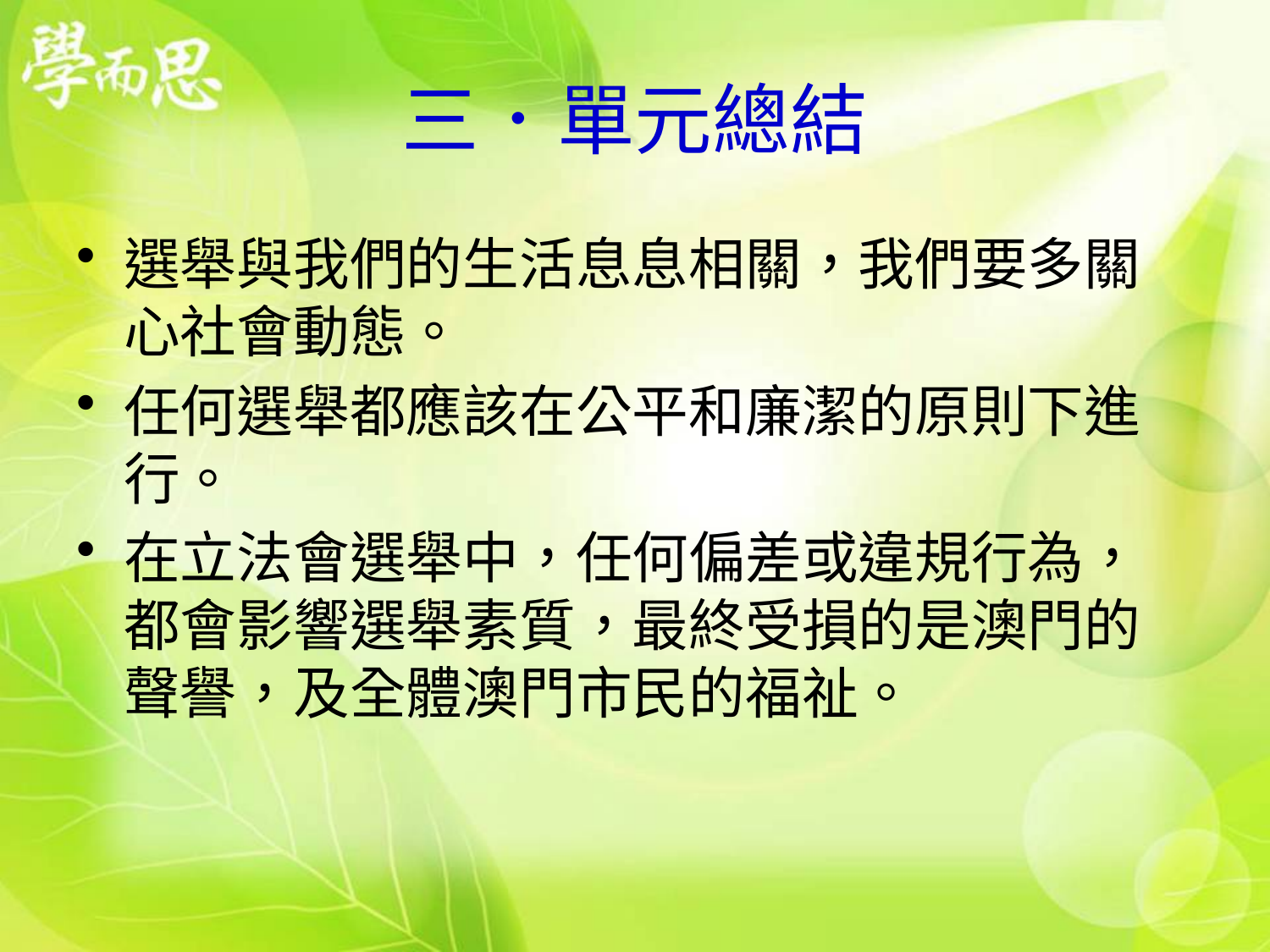

# 三．單元總結
選舉與我們的生活息息相關，我們要多關心社會動態。
任何選舉都應該在公平和廉潔的原則下進行。
在立法會選舉中，任何偏差或違規行為，都會影響選舉素質，最終受損的是澳門的聲譽，及全體澳門市民的福祉。